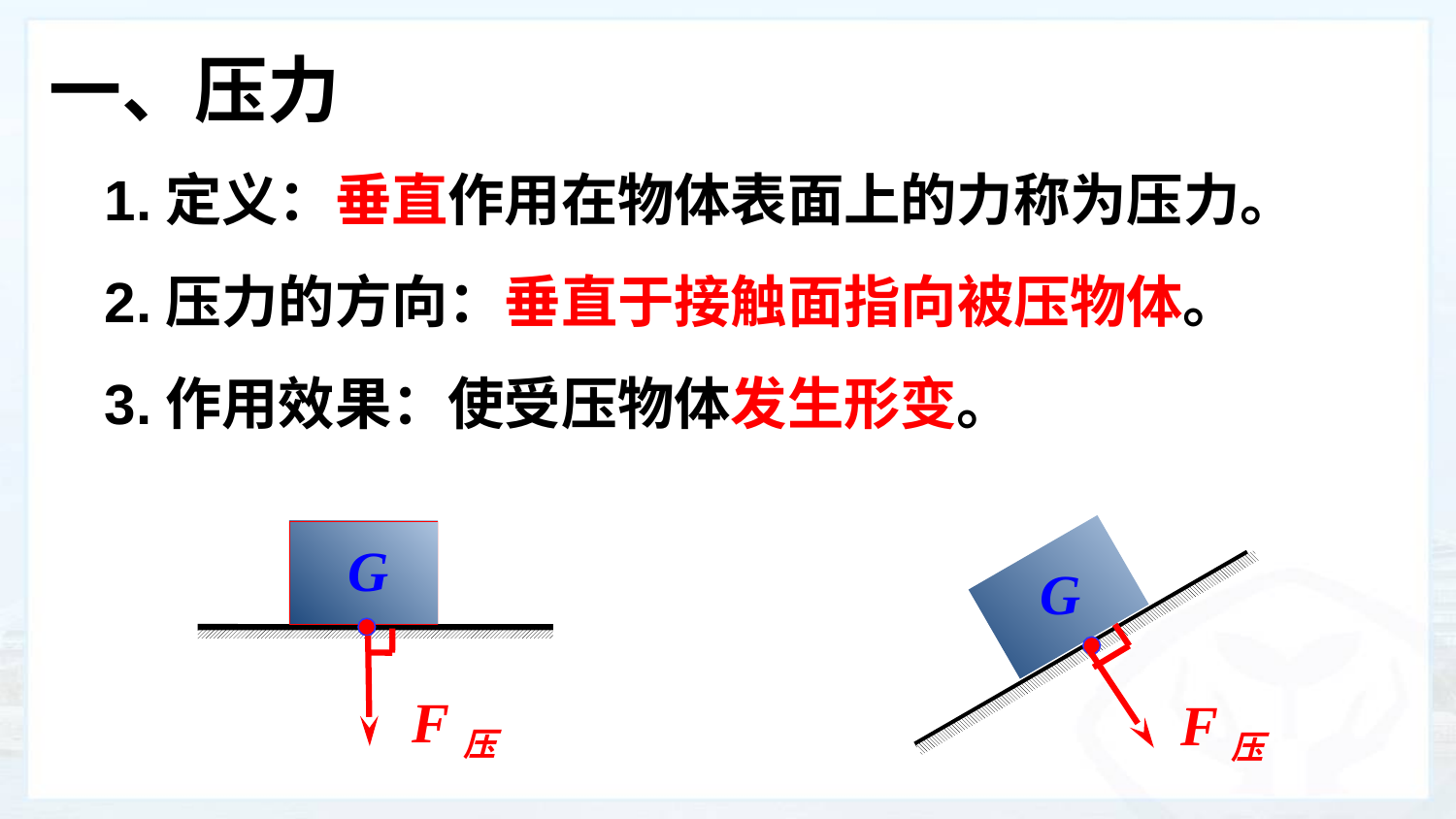

一、压力
1.定义：垂直作用在物体表面上的力称为压力。
2.压力的方向：垂直于接触面指向被压物体。
3.作用效果：使受压物体发生形变。

G

G

F压
F压